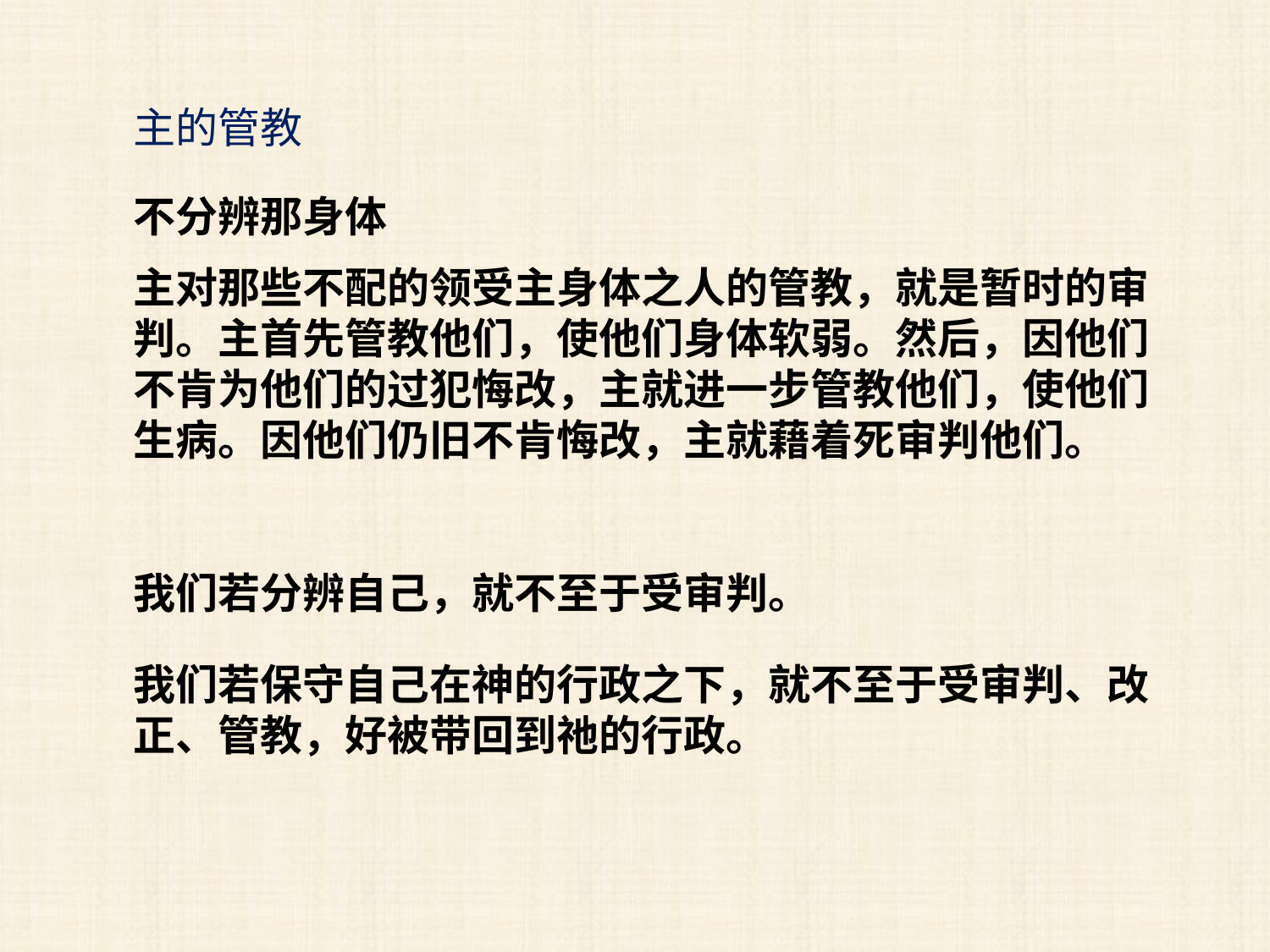

主的管教
不分辨那身体
主对那些不配的领受主身体之人的管教，就是暂时的审判。主首先管教他们，使他们身体软弱。然后，因他们不肯为他们的过犯悔改，主就进一步管教他们，使他们生病。因他们仍旧不肯悔改，主就藉着死审判他们。
我们若分辨自己，就不至于受审判。
我们若保守自己在神的行政之下，就不至于受审判、改正、管教，好被带回到祂的行政。